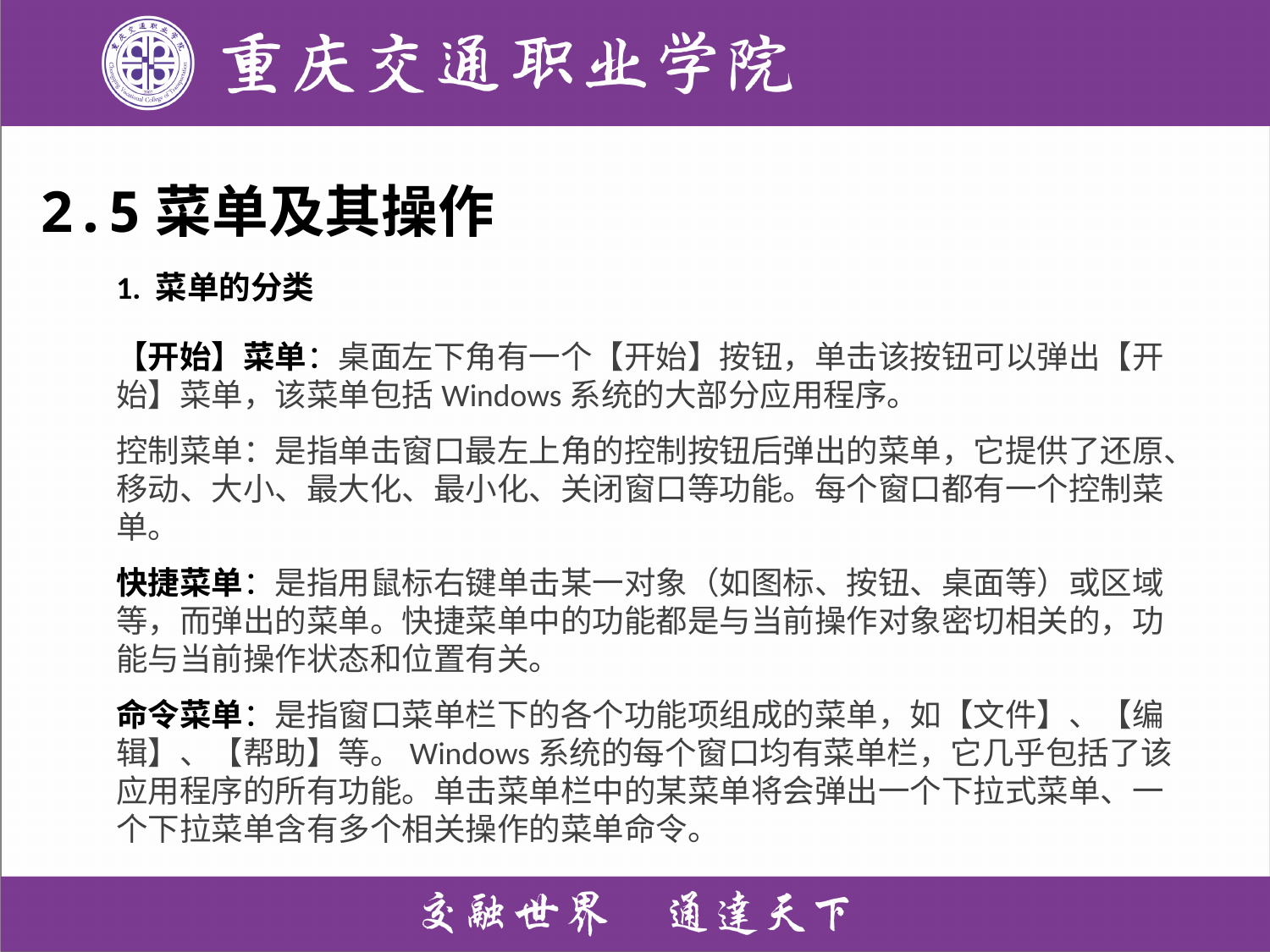

# 2.5菜单及其操作
1. 菜单的分类

【开始】菜单：桌面左下角有一个【开始】按钮，单击该按钮可以弹出【开始】菜单，该菜单包括Windows系统的大部分应用程序。
控制菜单：是指单击窗口最左上角的控制按钮后弹出的菜单，它提供了还原、移动、大小、最大化、最小化、关闭窗口等功能。每个窗口都有一个控制菜单。
快捷菜单：是指用鼠标右键单击某一对象（如图标、按钮、桌面等）或区域等，而弹出的菜单。快捷菜单中的功能都是与当前操作对象密切相关的，功能与当前操作状态和位置有关。
命令菜单：是指窗口菜单栏下的各个功能项组成的菜单，如【文件】、【编辑】、【帮助】等。Windows系统的每个窗口均有菜单栏，它几乎包括了该应用程序的所有功能。单击菜单栏中的某菜单将会弹出一个下拉式菜单、一个下拉菜单含有多个相关操作的菜单命令。